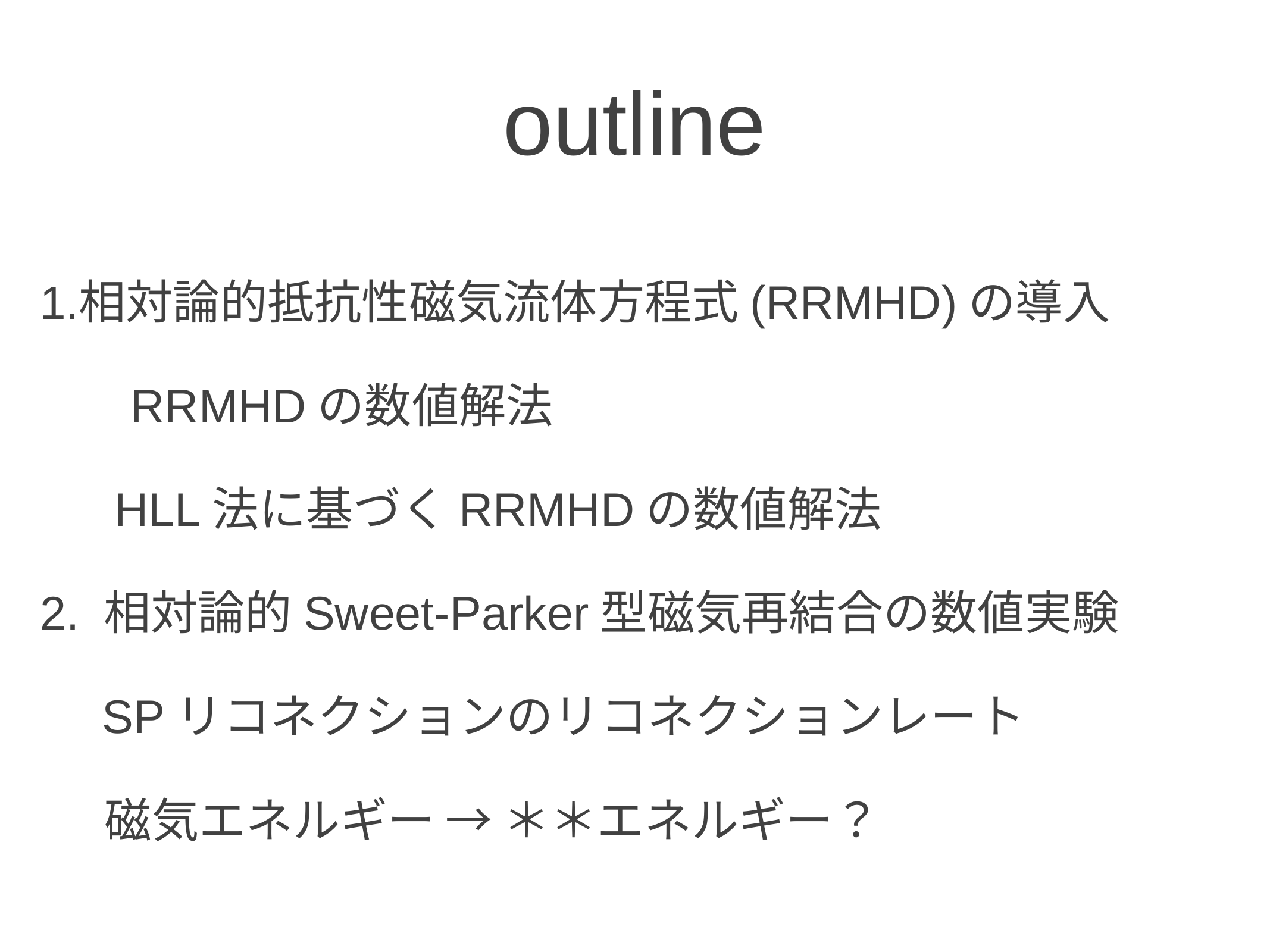

# outline
相対論的抵抗性磁気流体方程式(RRMHD)の導入
 　 RRMHDの数値解法
HLL法に基づくRRMHDの数値解法
2. 相対論的Sweet-Parker型磁気再結合の数値実験
	SPリコネクションのリコネクションレート
  磁気エネルギー → ＊＊エネルギー？